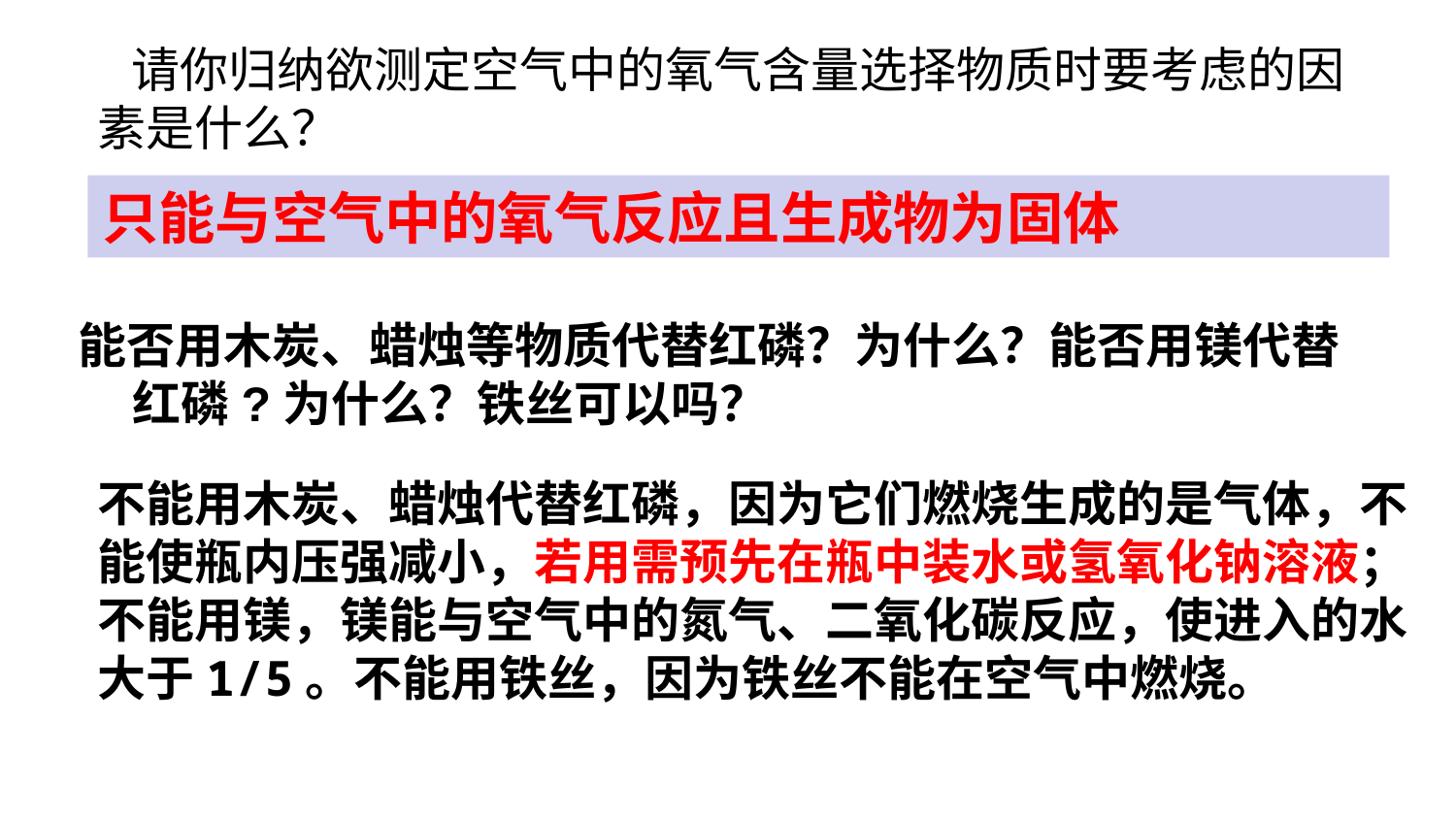

请你归纳欲测定空气中的氧气含量选择物质时要考虑的因素是什么？

只能与空气中的氧气反应且生成物为固体
能否用木炭、蜡烛等物质代替红磷？为什么？能否用镁代替红磷?为什么？铁丝可以吗？
不能用木炭、蜡烛代替红磷，因为它们燃烧生成的是气体，不
能使瓶内压强减小，若用需预先在瓶中装水或氢氧化钠溶液；
不能用镁，镁能与空气中的氮气、二氧化碳反应，使进入的水大于1/5。不能用铁丝，因为铁丝不能在空气中燃烧。